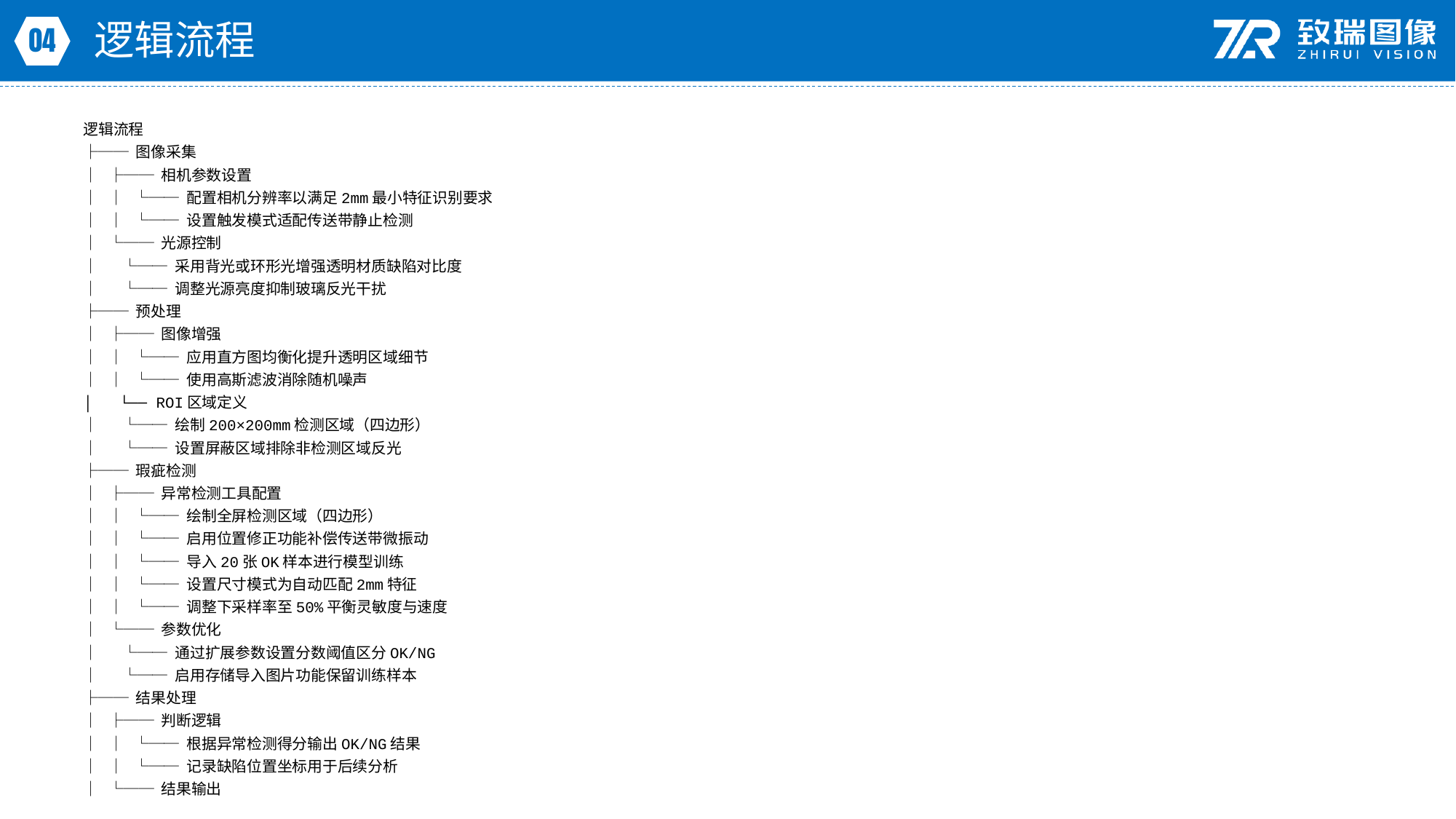

逻辑流程
04

逻辑流程
├── 图像采集
│   ├── 相机参数设置
│   │   └── 配置相机分辨率以满足2mm最小特征识别要求
│   │   └── 设置触发模式适配传送带静止检测
│   └── 光源控制
│       └── 采用背光或环形光增强透明材质缺陷对比度
│       └── 调整光源亮度抑制玻璃反光干扰
├── 预处理
│   ├── 图像增强
│   │   └── 应用直方图均衡化提升透明区域细节
│   │   └── 使用高斯滤波消除随机噪声
│   └── ROI区域定义
│       └── 绘制200×200mm检测区域（四边形）
│       └── 设置屏蔽区域排除非检测区域反光
├── 瑕疵检测
│   ├── 异常检测工具配置
│   │   └── 绘制全屏检测区域（四边形）
│   │   └── 启用位置修正功能补偿传送带微振动
│   │   └── 导入20张OK样本进行模型训练
│   │   └── 设置尺寸模式为自动匹配2mm特征
│   │   └── 调整下采样率至50%平衡灵敏度与速度
│   └── 参数优化
│       └── 通过扩展参数设置分数阈值区分OK/NG
│       └── 启用存储导入图片功能保留训练样本
├── 结果处理
│   ├── 判断逻辑
│   │   └── 根据异常检测得分输出OK/NG结果
│   │   └── 记录缺陷位置坐标用于后续分析
│   └── 结果输出